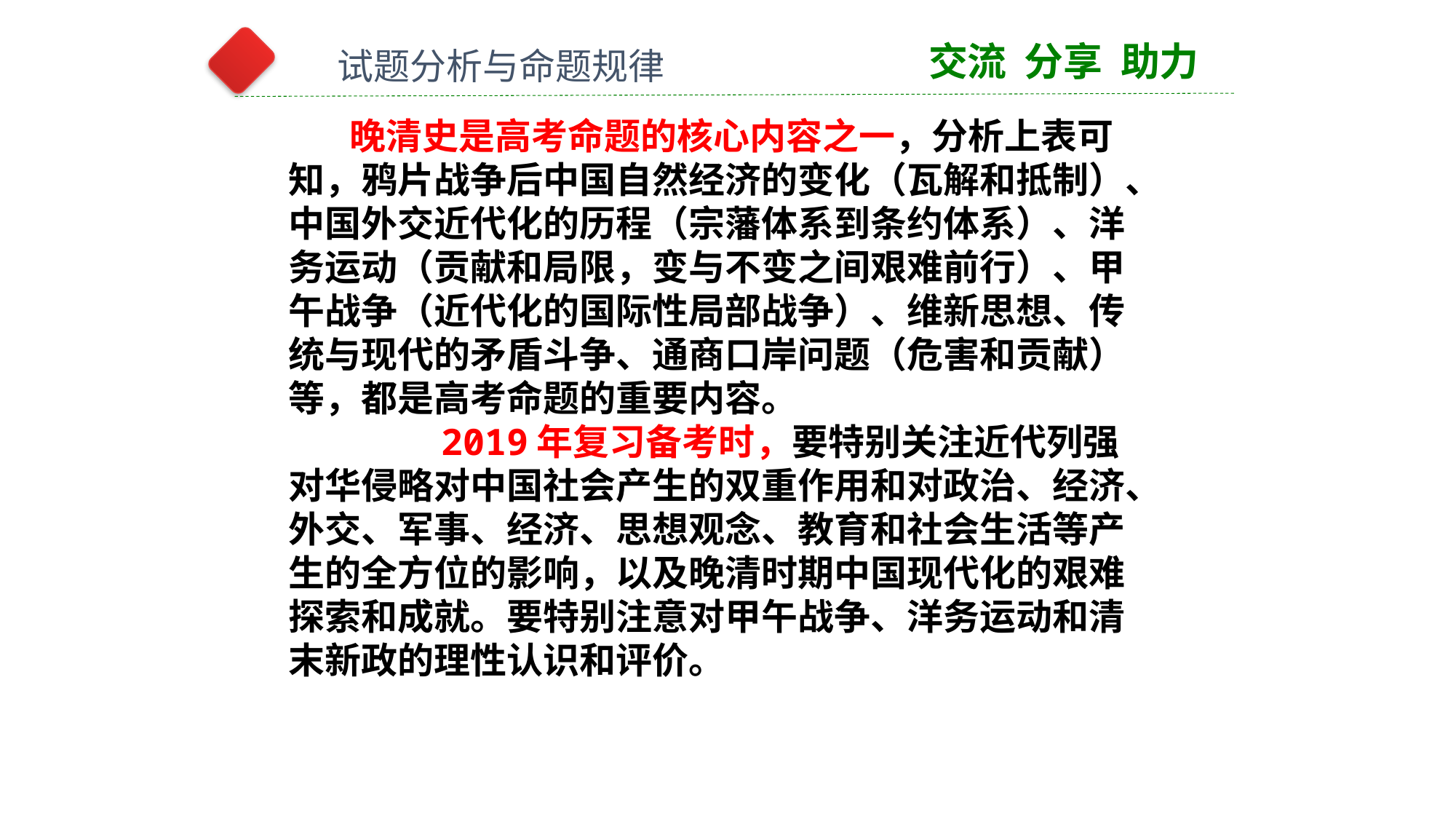

交流  分享  助力

试题分析与命题规律
       晚清史是高考命题的核心内容之一，分析上表可知，鸦片战争后中国自然经济的变化（瓦解和抵制）、中国外交近代化的历程（宗藩体系到条约体系）、洋务运动（贡献和局限，变与不变之间艰难前行）、甲午战争（近代化的国际性局部战争）、维新思想、传统与现代的矛盾斗争、通商口岸问题（危害和贡献）等，都是高考命题的重要内容。
       2019年复习备考时，要特别关注近代列强对华侵略对中国社会产生的双重作用和对政治、经济、外交、军事、经济、思想观念、教育和社会生活等产生的全方位的影响，以及晚清时期中国现代化的艰难探索和成就。要特别注意对甲午战争、洋务运动和清末新政的理性认识和评价。